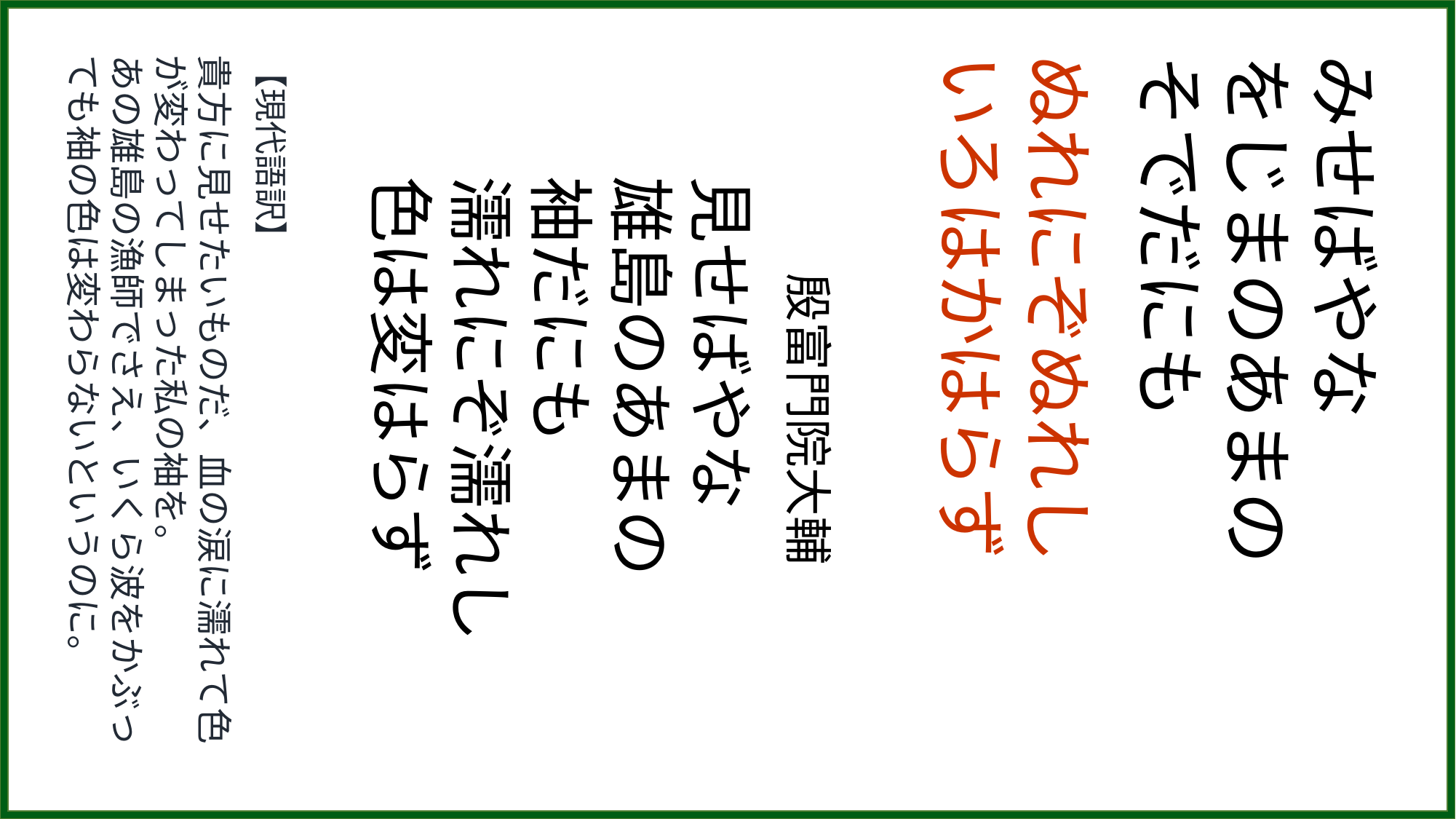

【現代語訳】

貴方に見せたいものだ、血の涙に濡れて色が変わってしまった私の袖を。
あの雄島の漁師でさえ、いくら波をかぶっても袖の色は変わらないというのに。
　　殷富門院大輔

見せばやな
雄島のあまの
袖だにも
濡れにぞ濡れし
色は変はらず
ぬれにぞぬれし
いろはかはらず
みせばやな
をじまのあまの
そでだにも